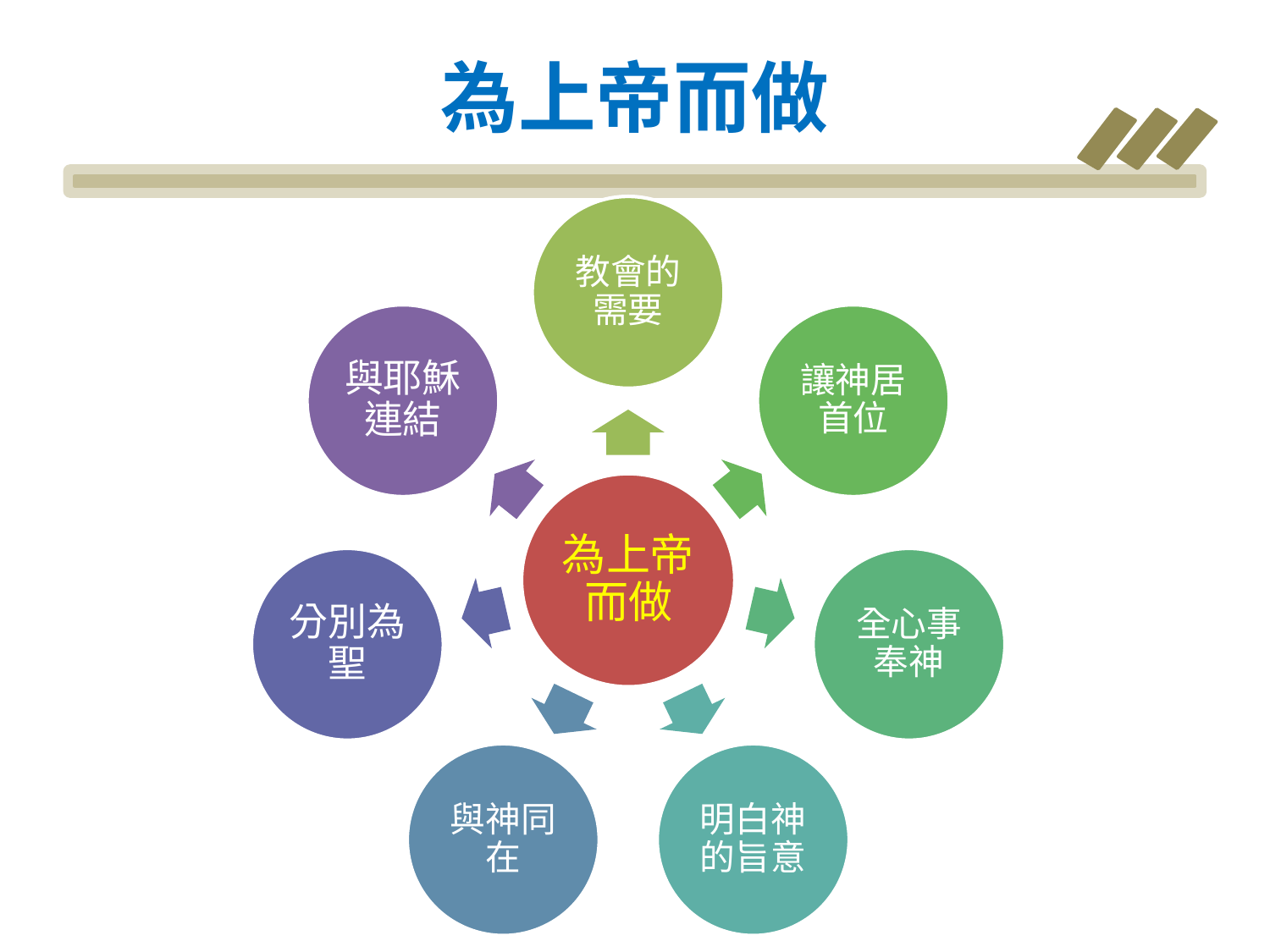

# 為上帝而做
為上帝而做

教會的需要

讓神居首位

全心事奉神

明白神的旨意

與神同在

分別為聖

與耶穌連結